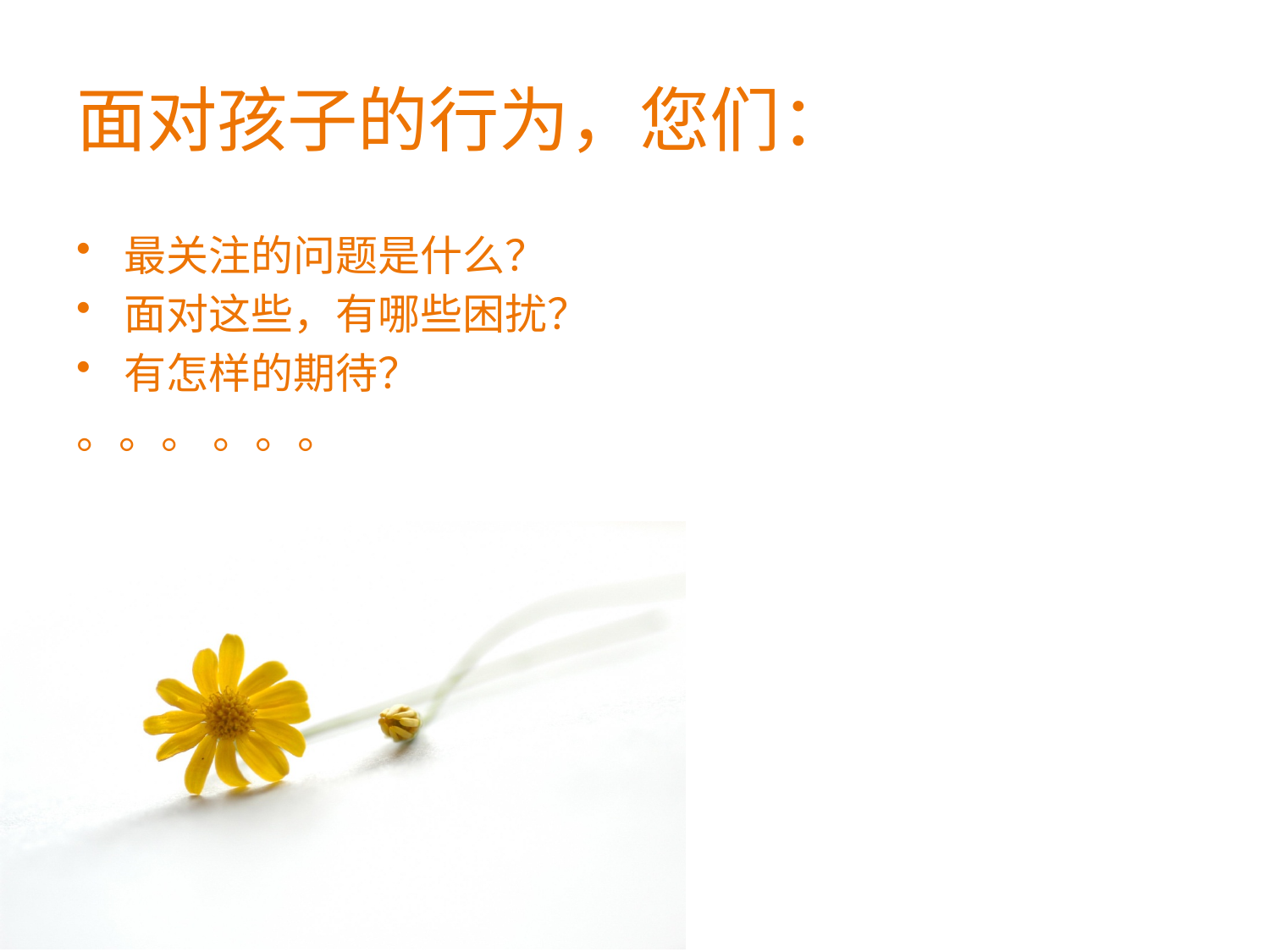

# 面对孩子的行为，您们：
最关注的问题是什么？
面对这些，有哪些困扰？
有怎样的期待？
。。。 。。。